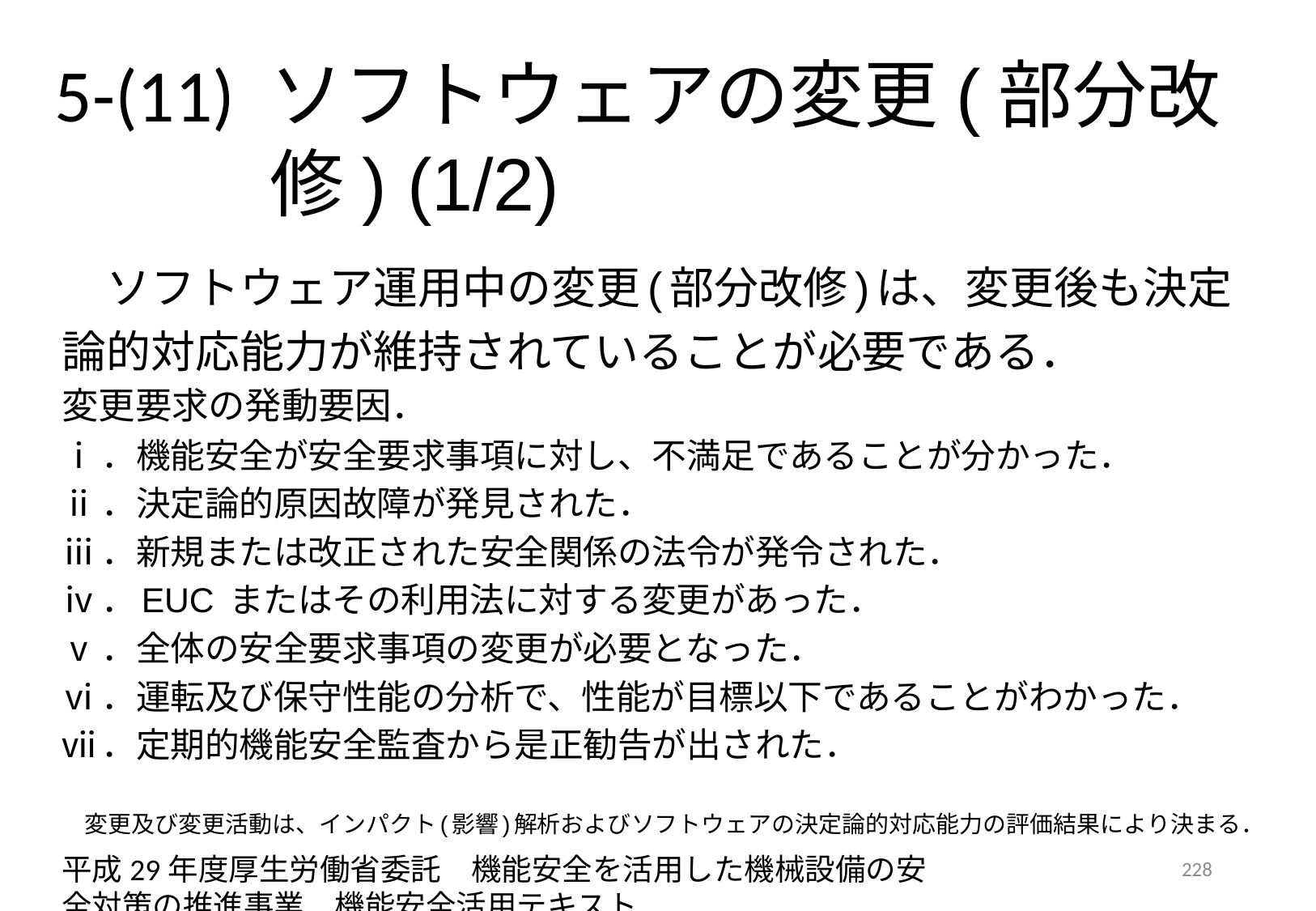

# 5-(11) ソフトウェアの変更(部分改修) (1/2)
　ソフトウェア運用中の変更(部分改修)は、変更後も決定論的対応能力が維持されていることが必要である．
変更要求の発動要因．
ⅰ．機能安全が安全要求事項に対し、不満足であることが分かった．
ⅱ．決定論的原因故障が発見された．
ⅲ．新規または改正された安全関係の法令が発令された．
ⅳ．EUC またはその利用法に対する変更があった．
ⅴ．全体の安全要求事項の変更が必要となった．
ⅵ．運転及び保守性能の分析で、性能が目標以下であることがわかった．
ⅶ．定期的機能安全監査から是正勧告が出された．

変更及び変更活動は、インパクト(影響)解析およびソフトウェアの決定論的対応能力の評価結果により決まる．

平成29年度厚生労働省委託　機能安全を活用した機械設備の安全対策の推進事業　機能安全活用テキスト
228